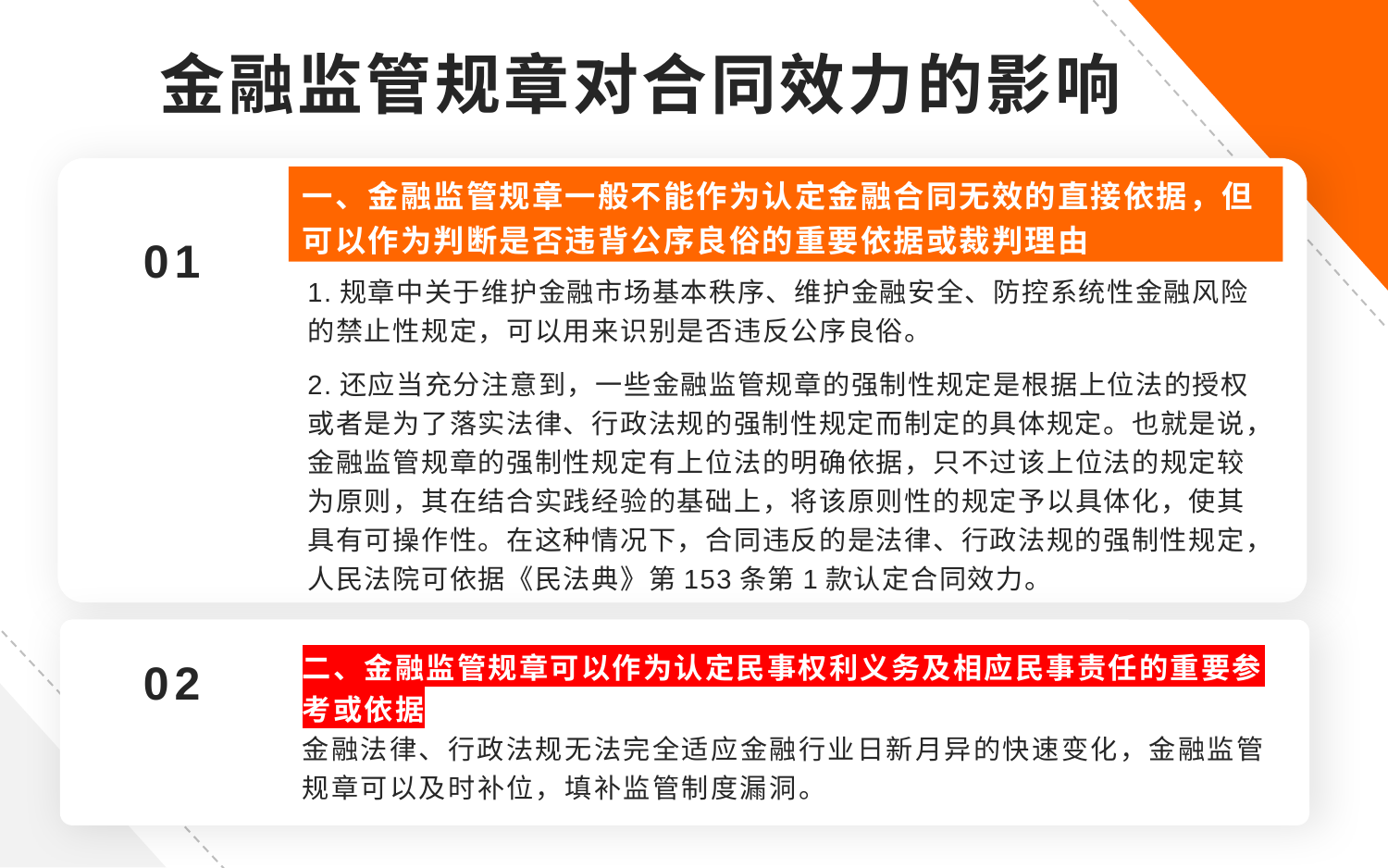

金融监管规章对合同效力的影响

一、金融监管规章一般不能作为认定金融合同无效的直接依据，但可以作为判断是否违背公序良俗的重要依据或裁判理由
01
1.规章中关于维护金融市场基本秩序、维护金融安全、防控系统性金融风险的禁止性规定，可以用来识别是否违反公序良俗。
2.还应当充分注意到，一些金融监管规章的强制性规定是根据上位法的授权或者是为了落实法律、行政法规的强制性规定而制定的具体规定。也就是说，金融监管规章的强制性规定有上位法的明确依据，只不过该上位法的规定较为原则，其在结合实践经验的基础上，将该原则性的规定予以具体化，使其具有可操作性。在这种情况下，合同违反的是法律、行政法规的强制性规定，人民法院可依据《民法典》第153条第1款认定合同效力。
02

二、金融监管规章可以作为认定民事权利义务及相应民事责任的重要参考或依据
金融法律、行政法规无法完全适应金融行业日新月异的快速变化，金融监管规章可以及时补位，填补监管制度漏洞。